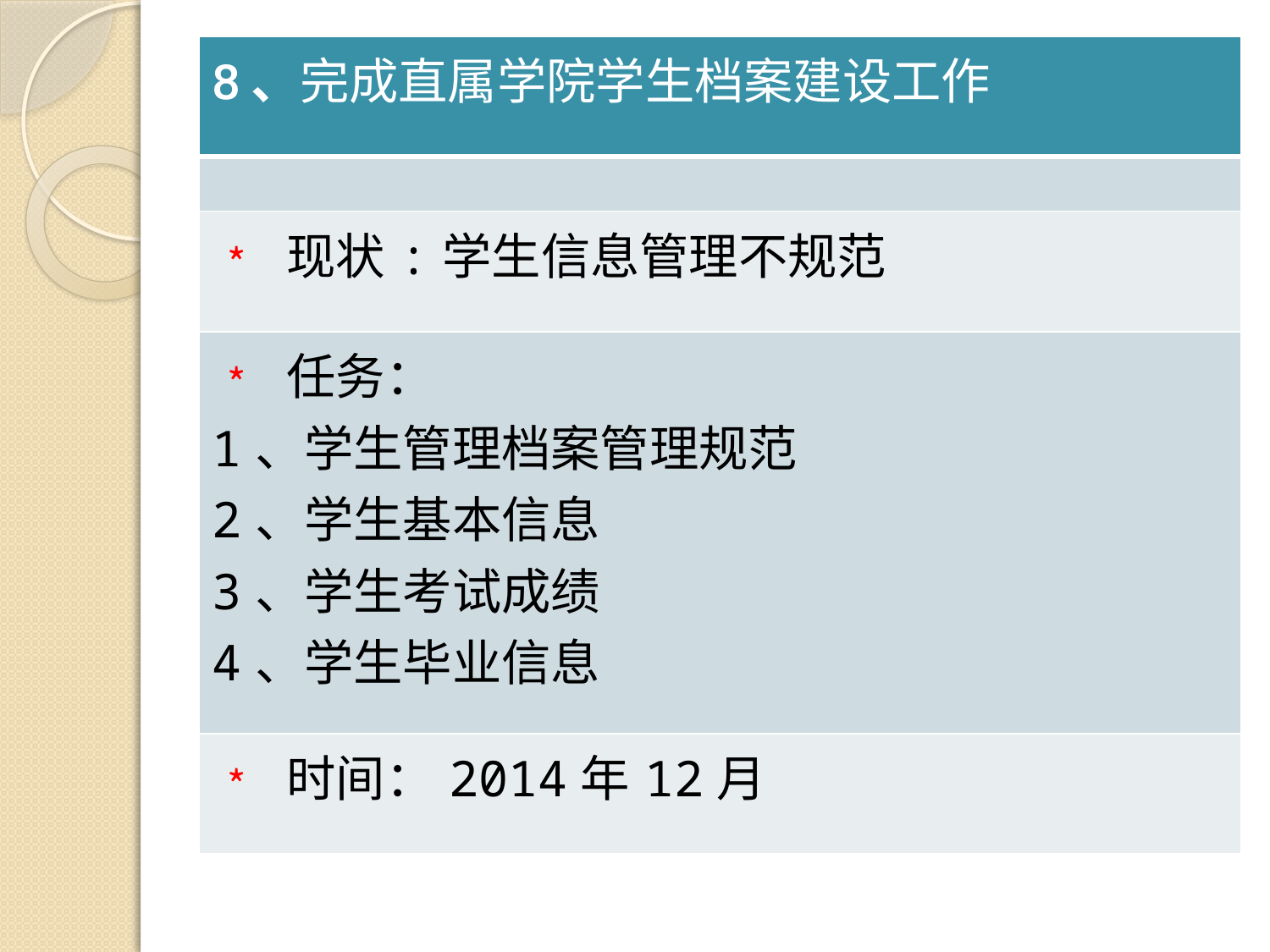

| 8、完成直属学院学生档案建设工作 |
| --- |
|  |
| ﹡ 现状:学生信息管理不规范 |
| ﹡ 任务： 1、学生管理档案管理规范 2、学生基本信息 3、学生考试成绩 4、学生毕业信息 |
| ﹡ 时间：2014年12月 |
#